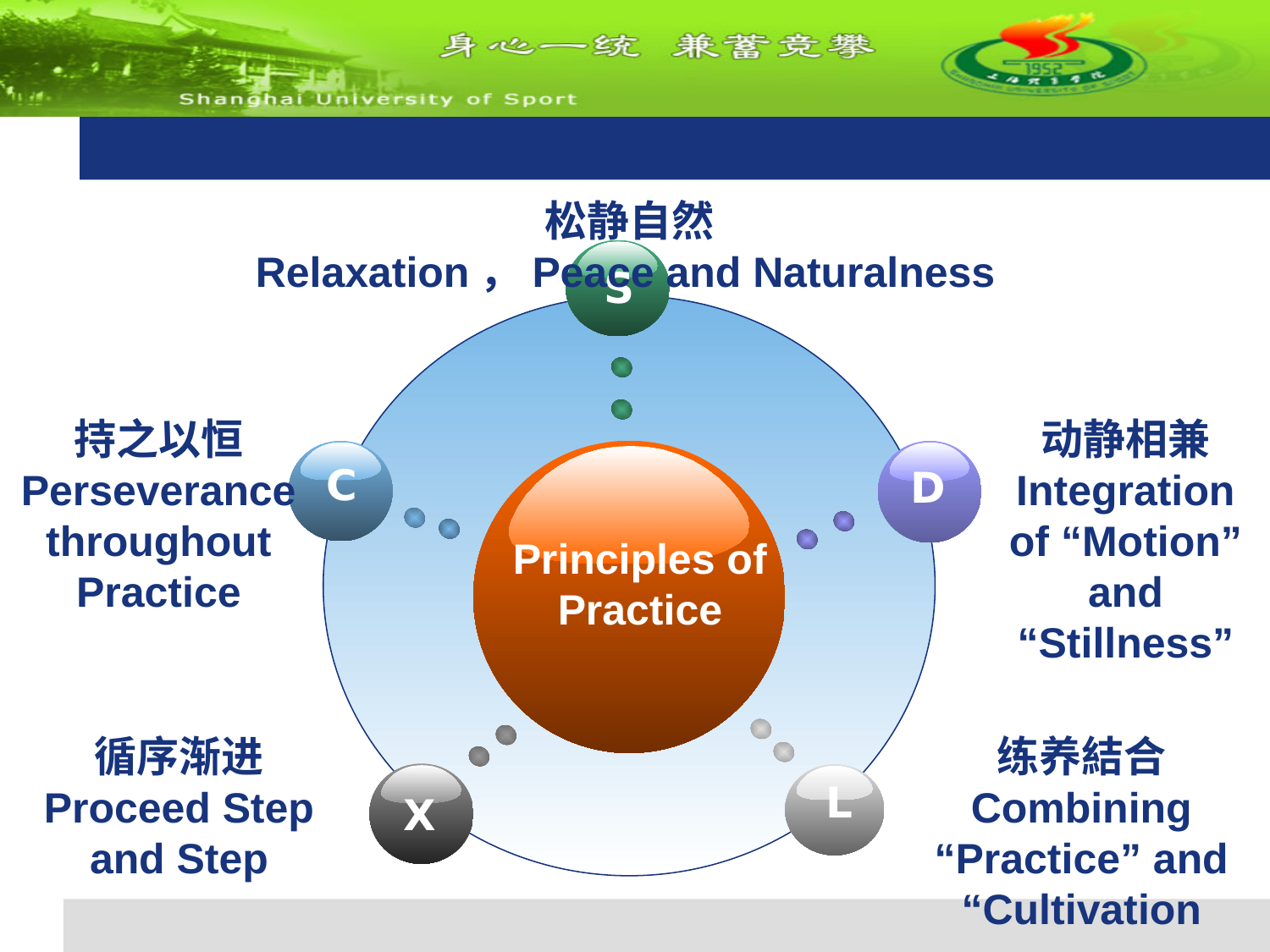

#
松静自然
Relaxation，Peace and Naturalness

S

持之以恒
Perseverance throughout Practice
动静相兼
Integration of “Motion” and “Stillness”

C

D

Principles of Practice

循序渐进
Proceed Step and Step
练养結合
Combining “Practice” and “Cultivation

X

L